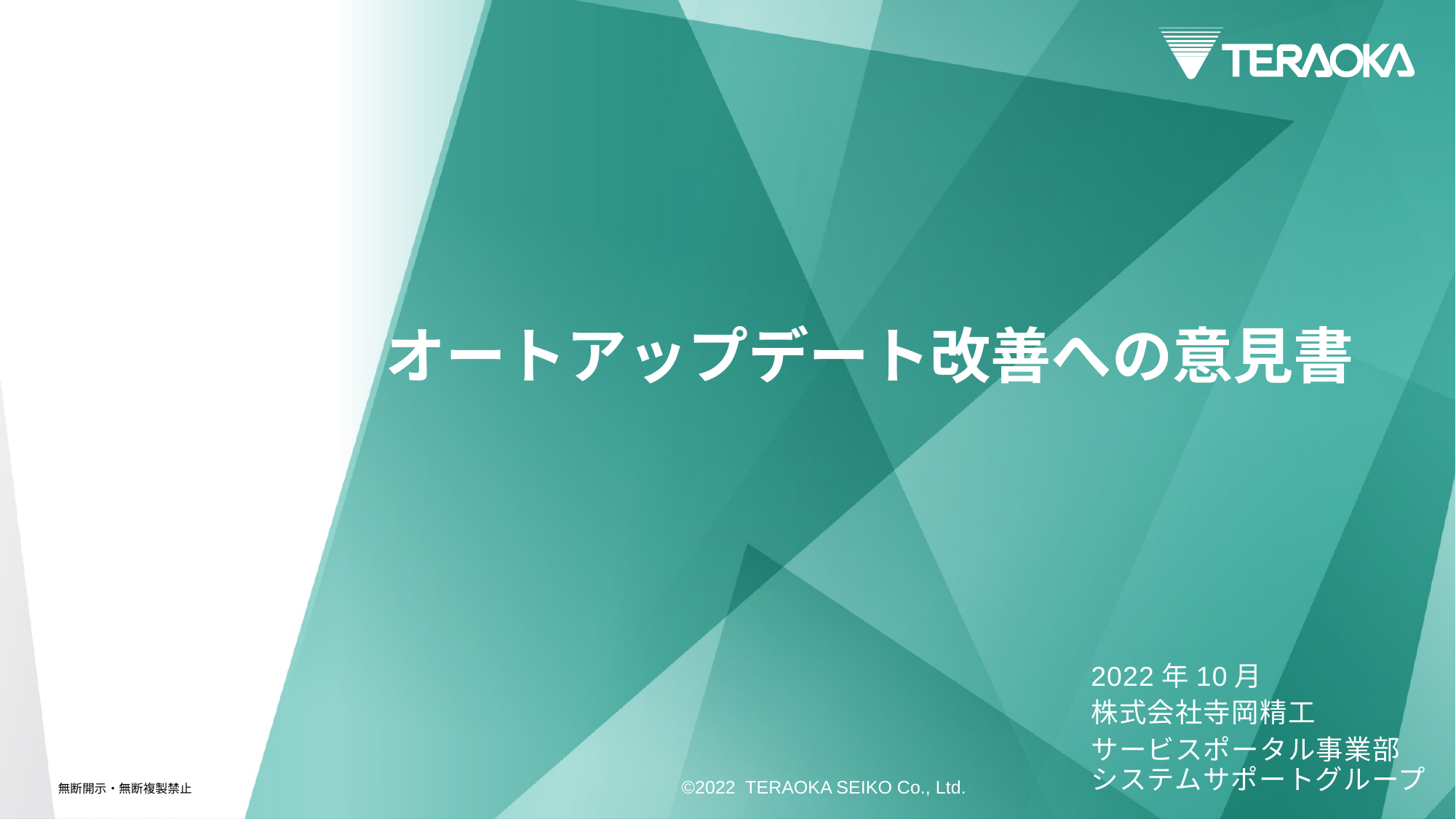

オートアップデート改善への意見書
2022年10月
株式会社寺岡精工
サービスポータル事業部
システムサポートグループ